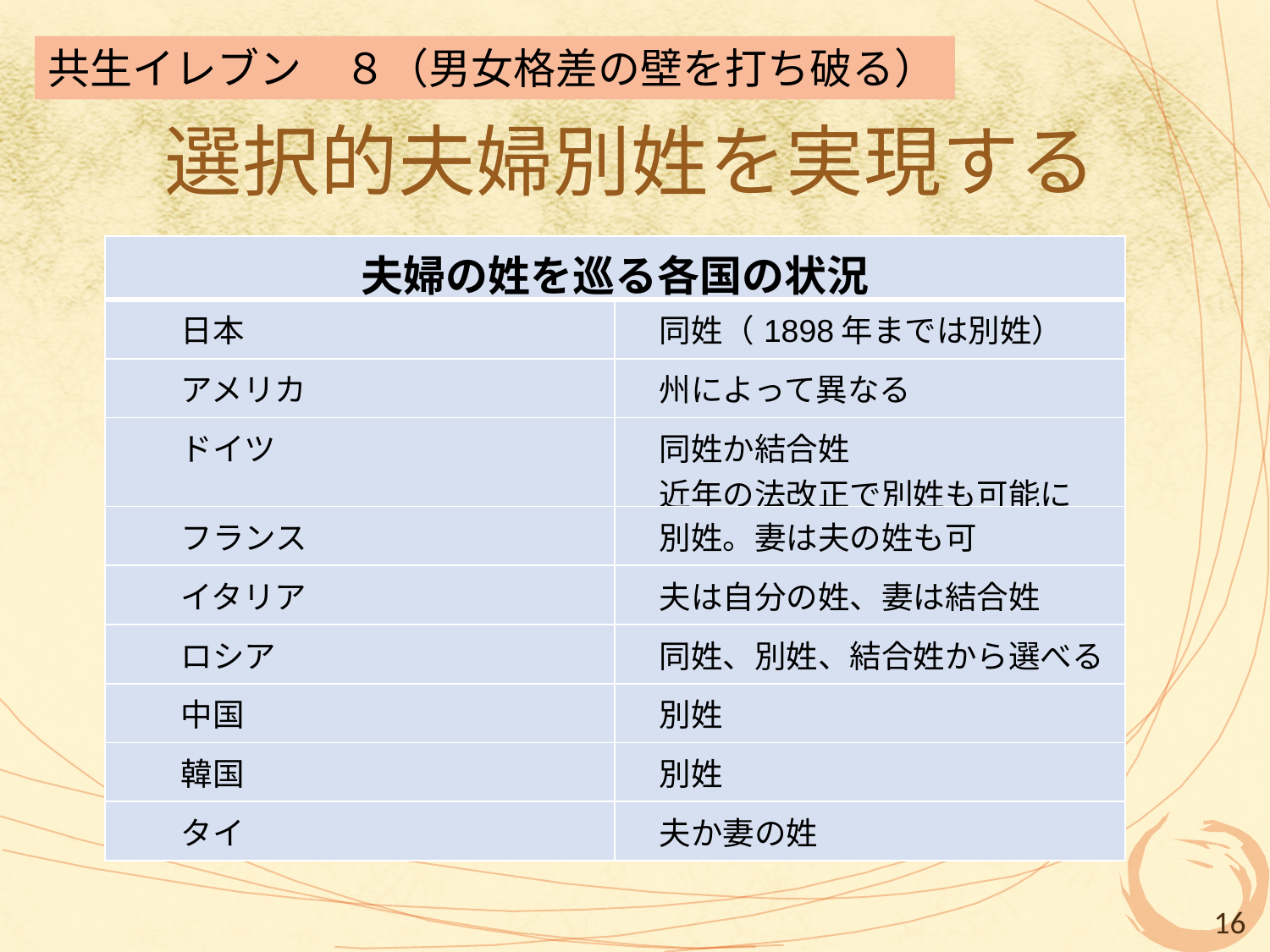

共生イレブン　８（男女格差の壁を打ち破る）
# 選択的夫婦別姓を実現する

| 夫婦の姓を巡る各国の状況 |  |
| --- | --- |
| 日本 | 同姓（1898年までは別姓） |
| アメリカ | 州によって異なる |
| ドイツ | 同姓か結合姓 　近年の法改正で別姓も可能に |
| フランス | 別姓。妻は夫の姓も可 |
| イタリア | 夫は自分の姓、妻は結合姓 |
| ロシア | 同姓、別姓、結合姓から選べる |
| 中国 | 別姓 |
| 韓国 | 別姓 |
| タイ | 夫か妻の姓 |
16